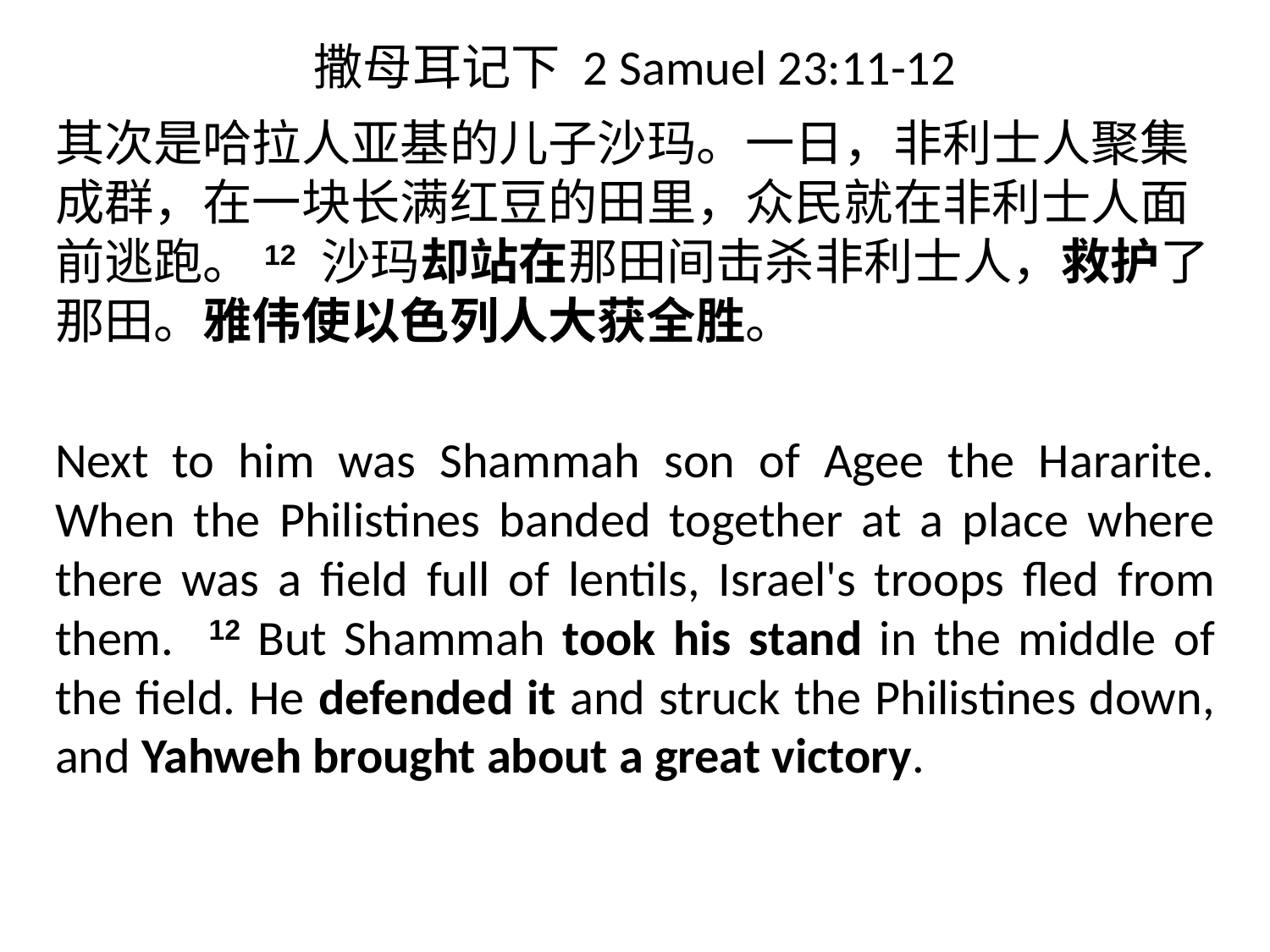

# 撒母耳记下 2 Samuel 23:11-12
其次是哈拉人亚基的儿子沙玛。一日，非利士人聚集成群，在一块长满红豆的田里，众民就在非利士人面前逃跑。12 沙玛却站在那田间击杀非利士人，救护了那田。雅伟使以色列人大获全胜。

Next to him was Shammah son of Agee the Hararite. When the Philistines banded together at a place where there was a field full of lentils, Israel's troops fled from them.  12 But Shammah took his stand in the middle of the field. He defended it and struck the Philistines down, and Yahweh brought about a great victory.